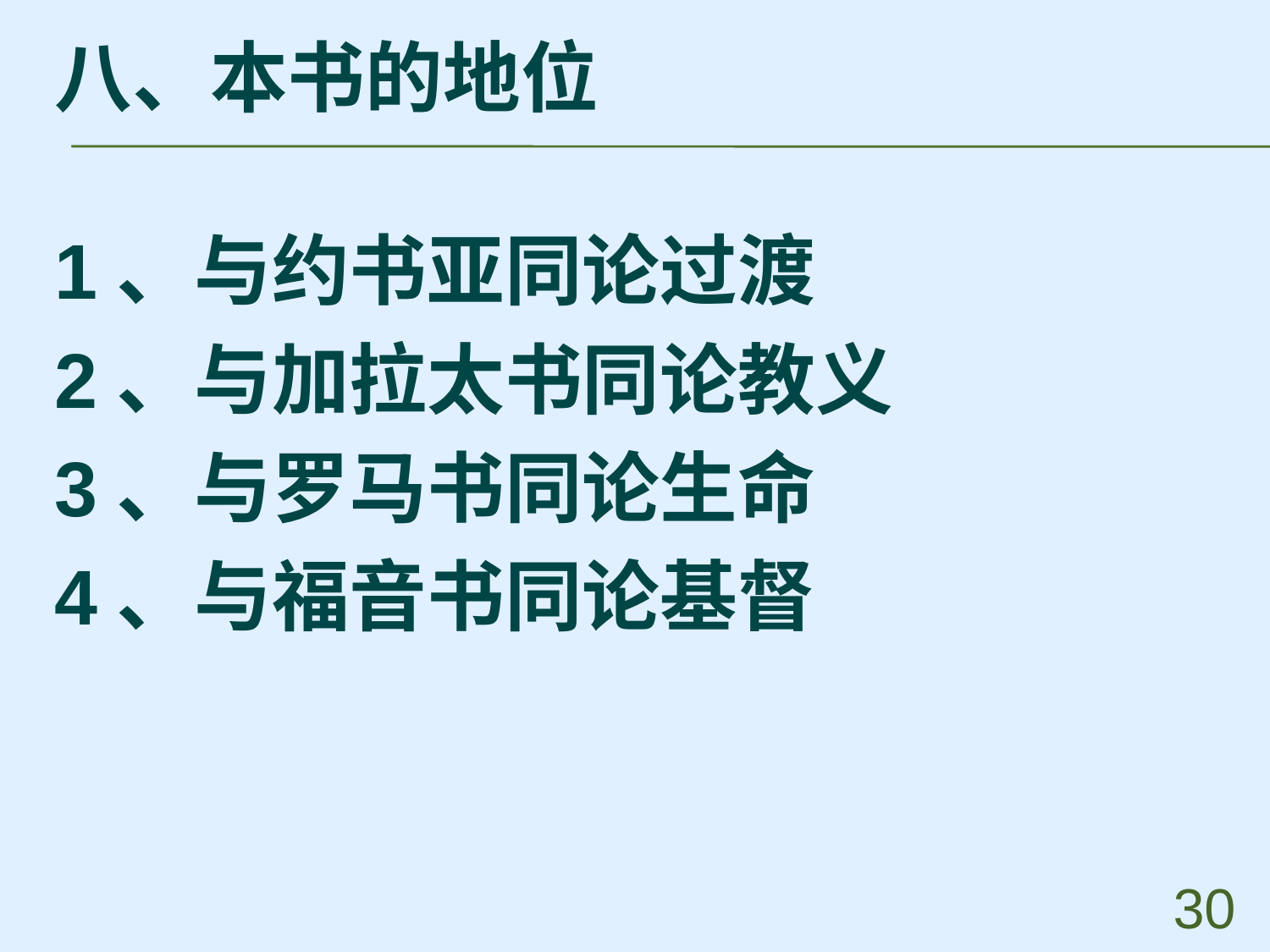

# 八、本书的地位
1、与约书亚同论过渡
2、与加拉太书同论教义
3、与罗马书同论生命
4、与福音书同论基督

30